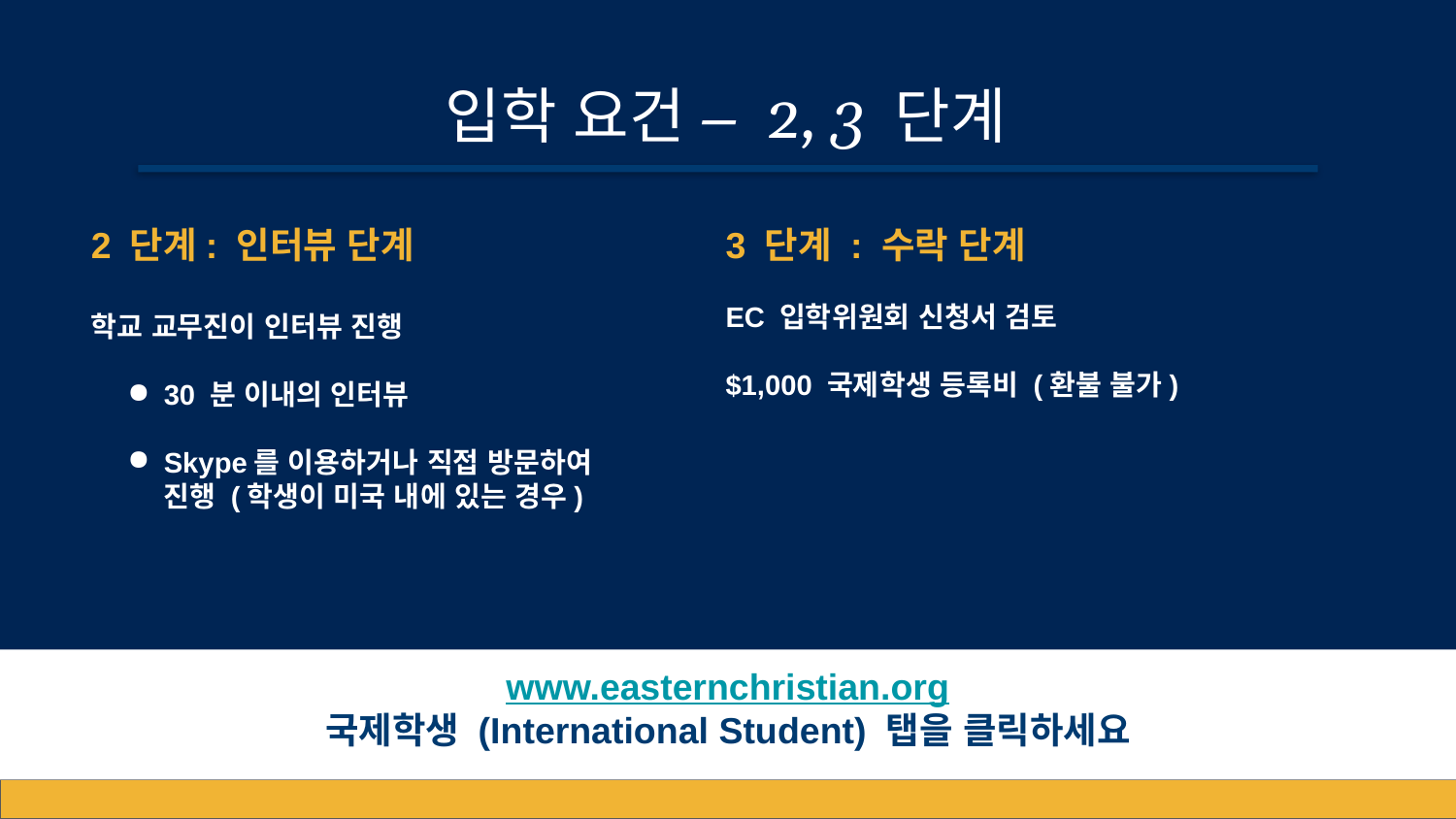

# 입학 요건 – 2, 3 단계
2 단계: 인터뷰 단계

학교 교무진이 인터뷰 진행

30 분 이내의 인터뷰

Skype를 이용하거나 직접 방문하여 진행 (학생이 미국 내에 있는 경우)
3 단계 : 수락 단계
EC 입학위원회 신청서 검토

$1,000 국제학생 등록비 (환불 불가)
www.easternchristian.org
국제학생 (International Student) 탭을 클릭하세요